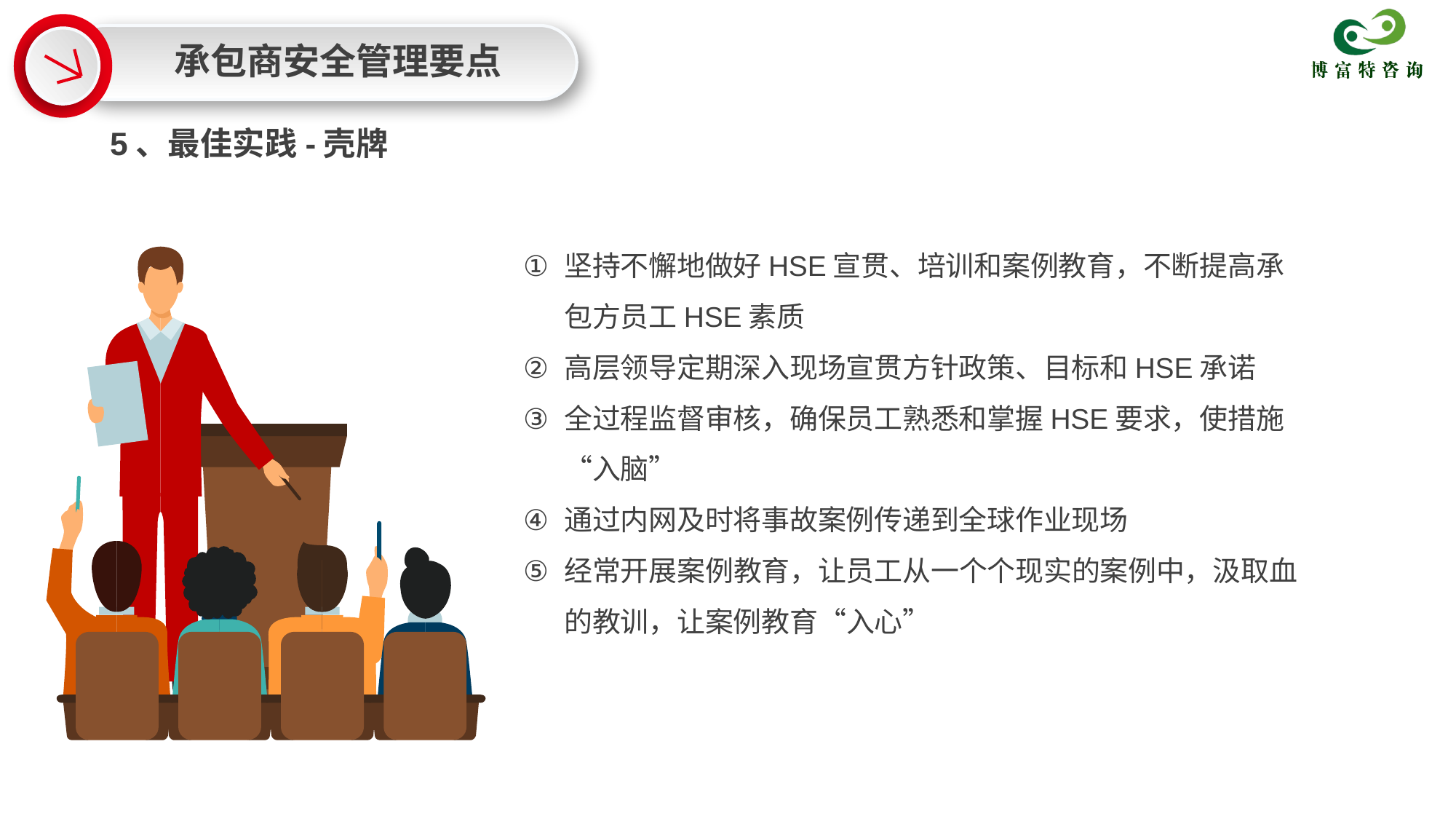

承包商安全管理要点
5、最佳实践-壳牌
坚持不懈地做好HSE宣贯、培训和案例教育，不断提高承包方员工HSE素质
高层领导定期深入现场宣贯方针政策、目标和HSE承诺
全过程监督审核，确保员工熟悉和掌握HSE要求，使措施“入脑”
通过内网及时将事故案例传递到全球作业现场
经常开展案例教育，让员工从一个个现实的案例中，汲取血的教训，让案例教育“入心”